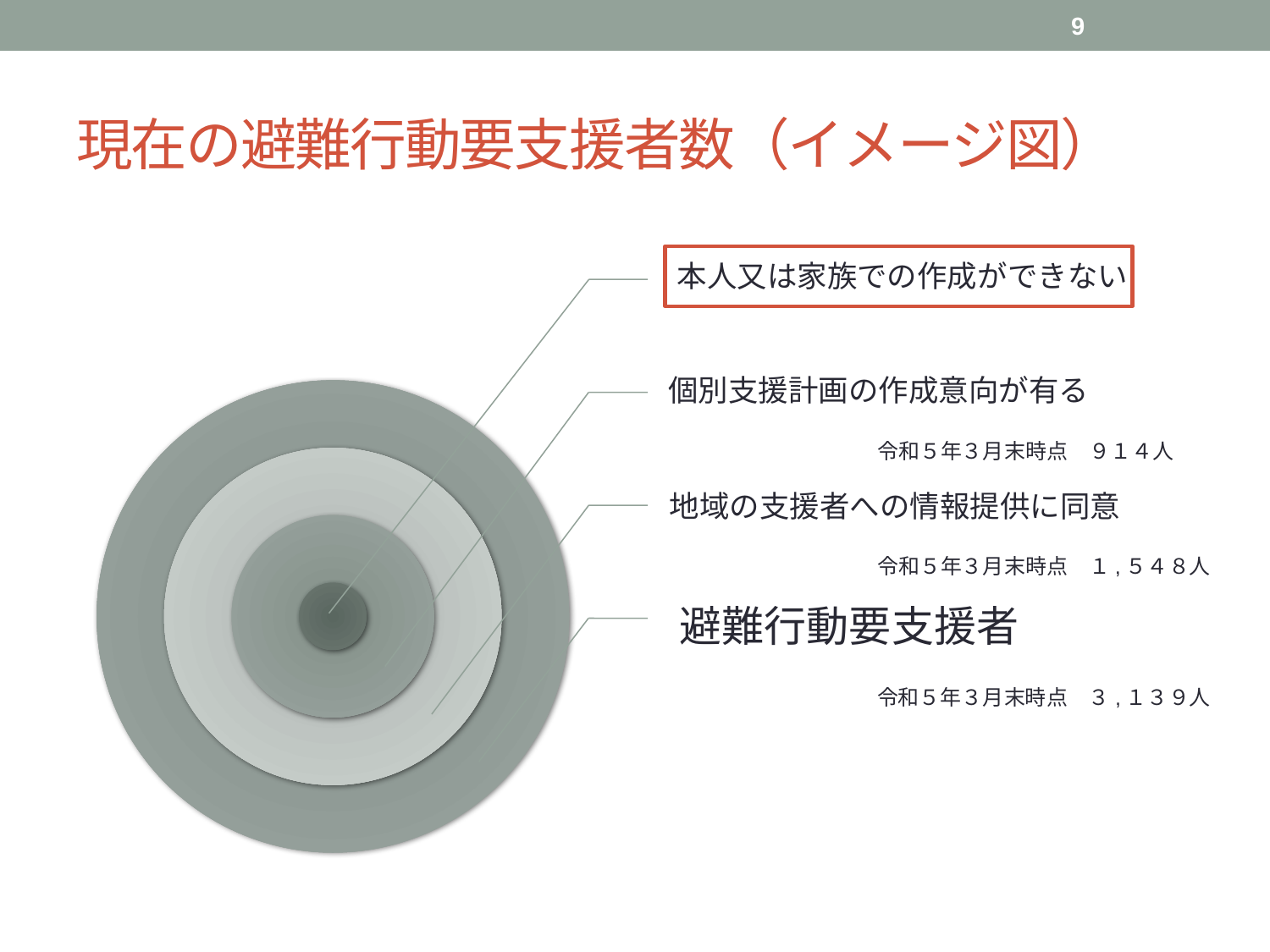

9
# 現在の避難行動要支援者数（イメージ図）

本人又は家族での作成ができない
個別支援計画の作成意向が有る
地域の支援者への情報提供に同意
避難行動要支援者

令和５年３月末時点　９１４人
令和５年３月末時点　１,５４８人
令和５年３月末時点　３,１３９人